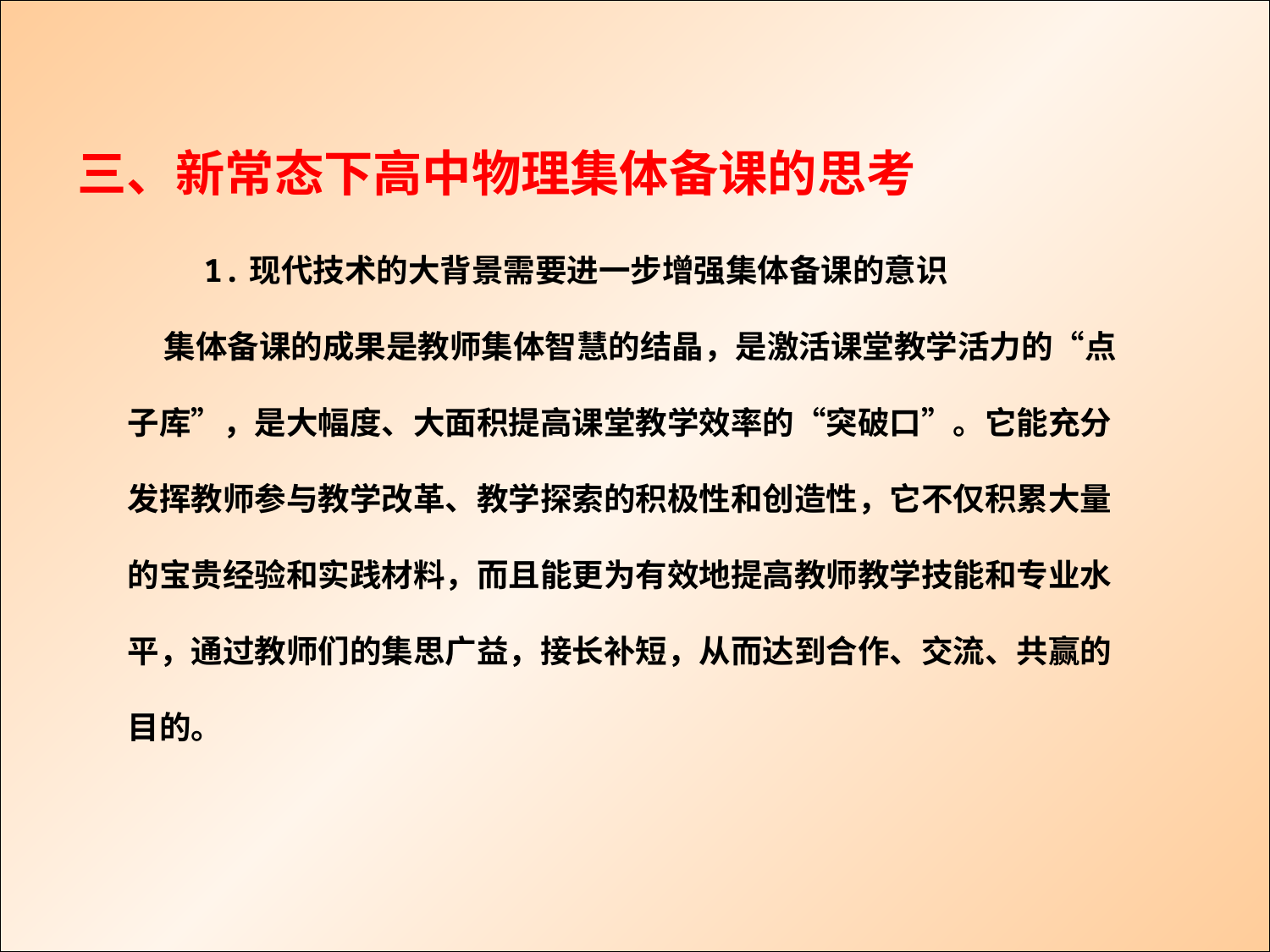

三、新常态下高中物理集体备课的思考
    1.现代技术的大背景需要进一步增强集体备课的意识
    集体备课的成果是教师集体智慧的结晶，是激活课堂教学活力的“点子库”，是大幅度、大面积提高课堂教学效率的“突破口”。它能充分发挥教师参与教学改革、教学探索的积极性和创造性，它不仅积累大量的宝贵经验和实践材料，而且能更为有效地提高教师教学技能和专业水平，通过教师们的集思广益，接长补短，从而达到合作、交流、共赢的目的。